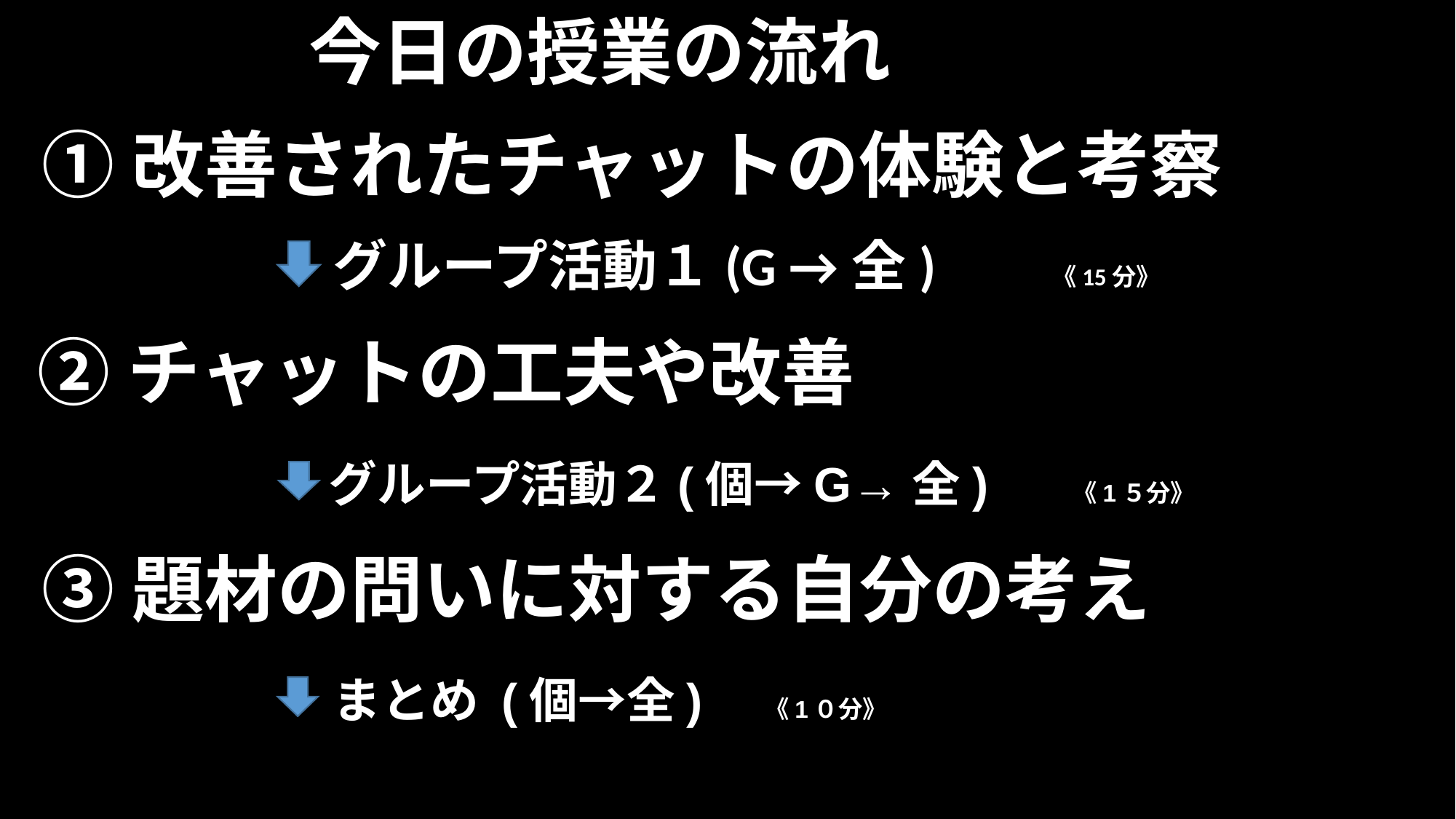

# 今日の授業の流れ
①改善されたチャットの体験と考察
　　　　グループ活動１(G →全)　　　《15分》

②チャットの工夫や改善
　　　　グループ活動２(個→G→全)　　　《1５分》

③題材の問いに対する自分の考え
　　　　まとめ (個→全) 　《1０分》